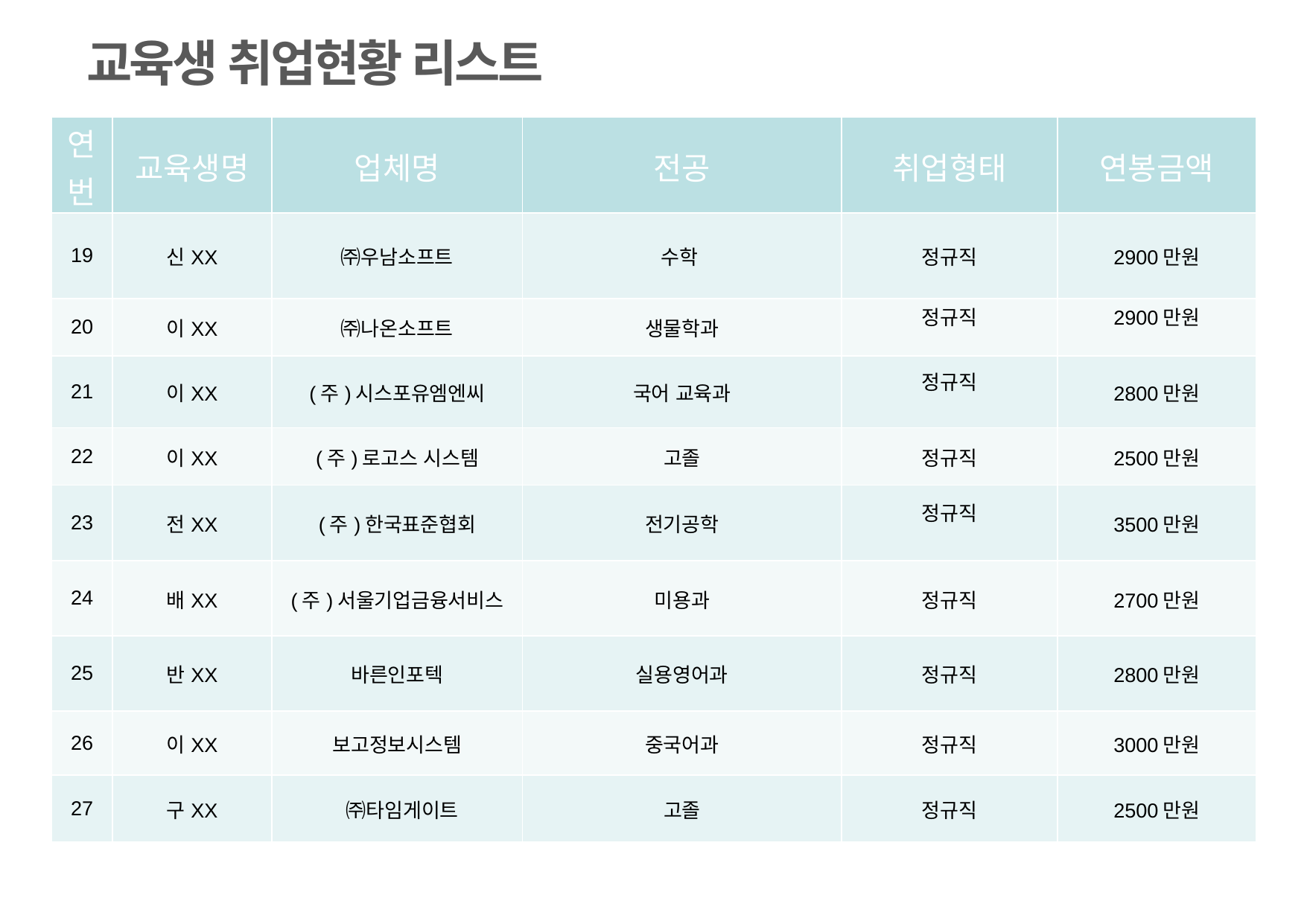

# 교육생 취업현황 리스트
| 연번 | 교육생명 | 업체명 | 전공 | 취업형태 | 연봉금액 |
| --- | --- | --- | --- | --- | --- |
| 19 | 신XX | ㈜우남소프트 | 수학 | 정규직 | 2900만원 |
| 20 | 이XX | ㈜나온소프트 | 생물학과 | 정규직 | 2900만원 |
| 21 | 이XX | (주)시스포유엠엔씨 | 국어 교육과 | 정규직 | 2800만원 |
| 22 | 이XX | (주)로고스 시스템 | 고졸 | 정규직 | 2500만원 |
| 23 | 전XX | (주)한국표준협회 | 전기공학 | 정규직 | 3500만원 |
| 24 | 배XX | (주)서울기업금융서비스 | 미용과 | 정규직 | 2700만원 |
| 25 | 반XX | 바른인포텍 | 실용영어과 | 정규직 | 2800만원 |
| 26 | 이XX | 보고정보시스템 | 중국어과 | 정규직 | 3000만원 |
| 27 | 구XX | ㈜타임게이트 | 고졸 | 정규직 | 2500만원 |